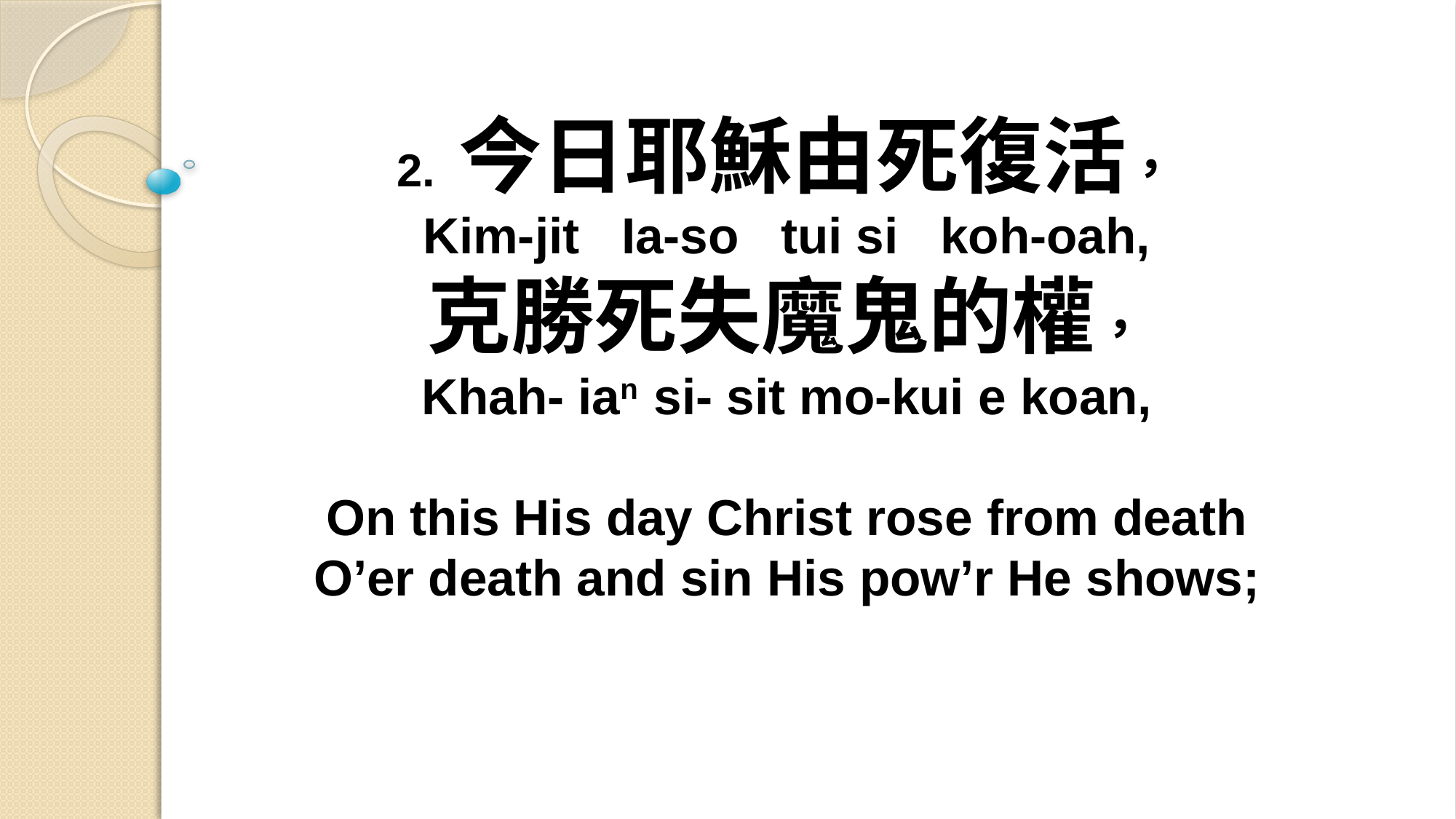

# 2. 今日耶穌由死復活， Kim-jit   Ia-so   tui si   koh-oah, 克勝死失魔鬼的權， Khah- ian  si- sit mo-kui e koan, On this His day Christ rose from death O’er death and sin His pow’r He shows;